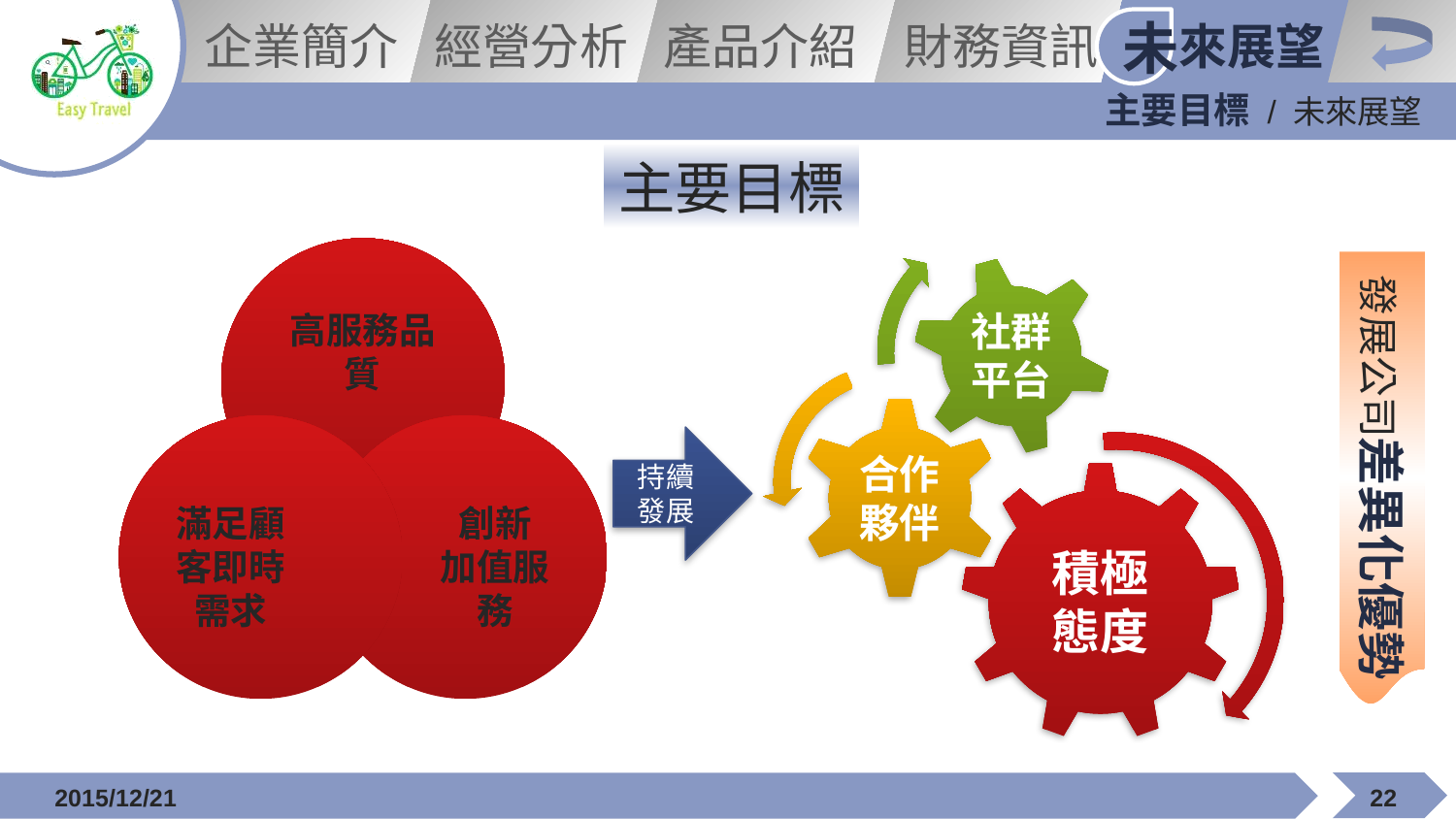

主要目標 / 未來展望
主要目標

發展公司差異化優勢
高服務品質
創新
加值服務
滿足顧客即時需求
社群
平台

持續
發展
合作
夥伴

積極
態度
2015/12/21
22